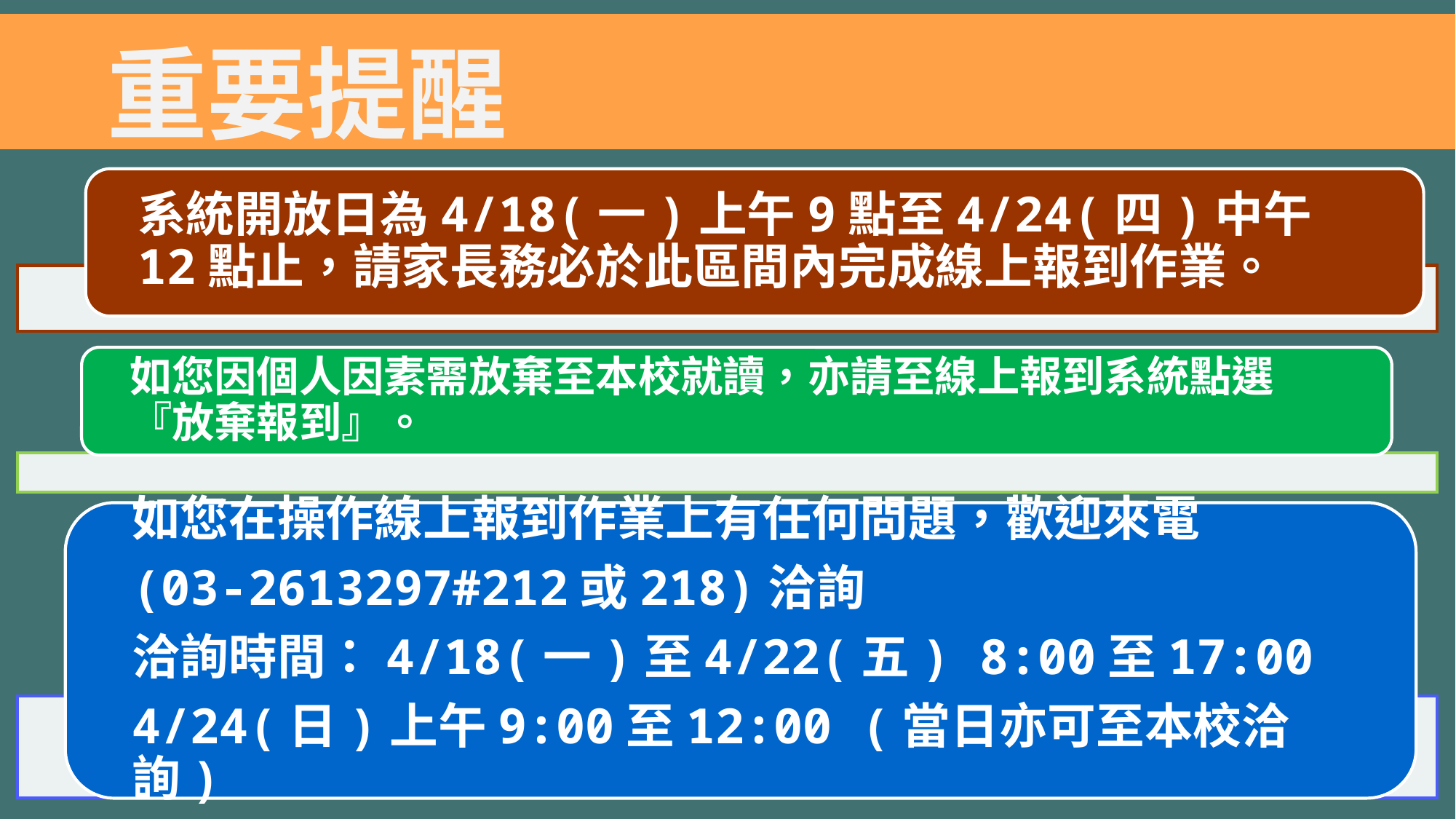

重要提醒

系統開放日為4/18(一)上午9點至4/24(四)中午12點止，請家長務必於此區間內完成線上報到作業。
如您因個人因素需放棄至本校就讀，亦請至線上報到系統點選『放棄報到』。
如您在操作線上報到作業上有任何問題，歡迎來電
(03-2613297#212或218)洽詢
洽詢時間：4/18(一)至4/22(五) 8:00至17:00
4/24(日)上午9:00至12:00 (當日亦可至本校洽詢)